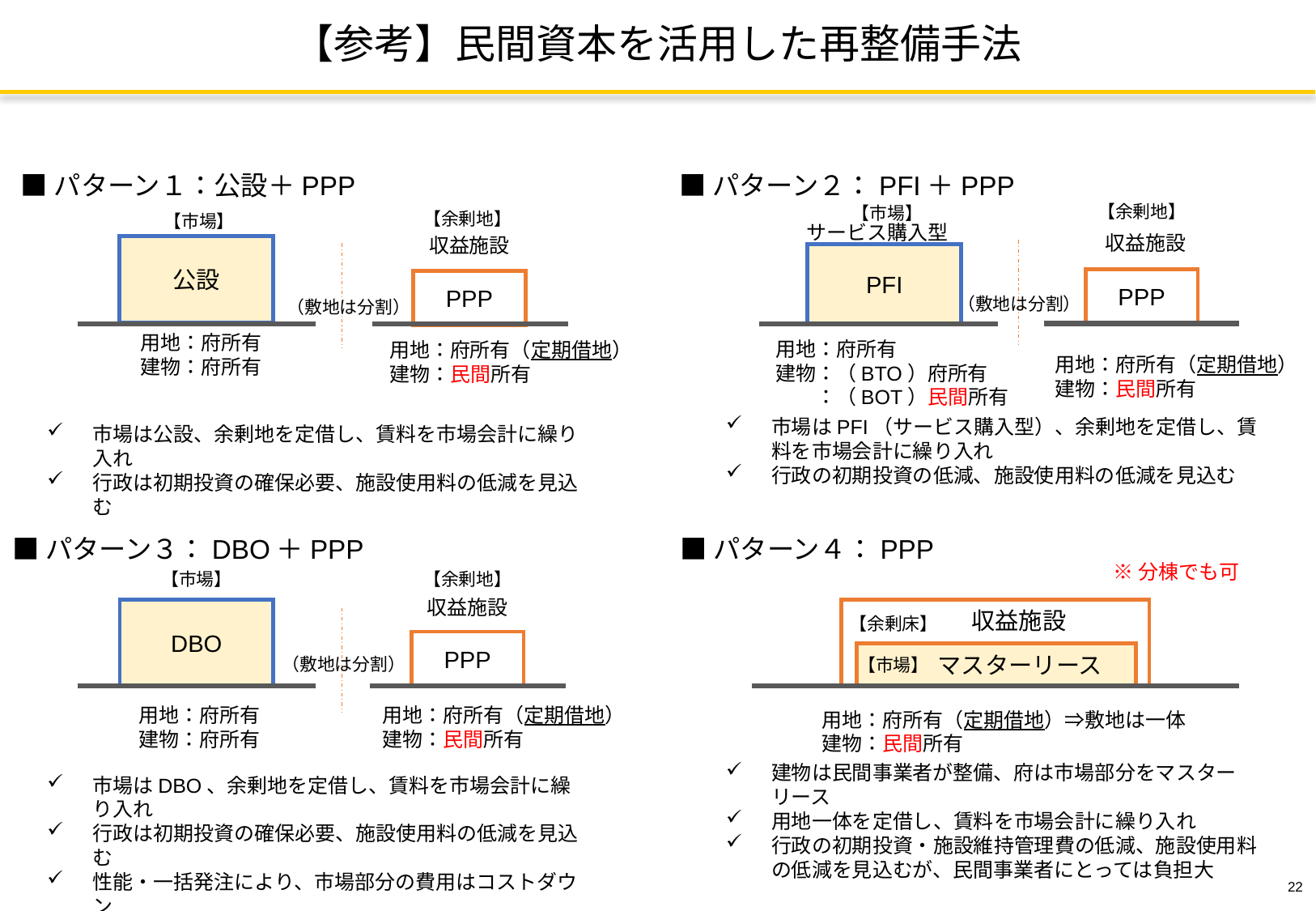

# 【参考】民間資本を活用した再整備手法
■パターン１：公設＋PPP
【余剰地】
【市場】
収益施設
公設
PPP
（敷地は分割）
用地：府所有
建物：府所有
用地：府所有（定期借地）
建物：民間所有
市場は公設、余剰地を定借し、賃料を市場会計に繰り入れ
行政は初期投資の確保必要、施設使用料の低減を見込む
■パターン２：PFI＋PPP
【余剰地】
【市場】
サービス購入型
収益施設
PFI
PPP
（敷地は分割）
用地：府所有
建物：（BTO）府所有
　　：（BOT）民間所有
用地：府所有（定期借地）
建物：民間所有
市場はPFI（サービス購入型）、余剰地を定借し、賃料を市場会計に繰り入れ
行政の初期投資の低減、施設使用料の低減を見込む
■パターン３：DBO＋PPP
■パターン４：PPP
※分棟でも可
【市場】
【余剰地】
収益施設
DBO
　　収益施設
【余剰床】
PPP
　　マスターリース
（敷地は分割）
【市場】
用地：府所有
建物：府所有
用地：府所有（定期借地）
建物：民間所有
用地：府所有（定期借地）⇒敷地は一体
建物：民間所有
建物は民間事業者が整備、府は市場部分をマスターリース
用地一体を定借し、賃料を市場会計に繰り入れ
行政の初期投資・施設維持管理費の低減、施設使用料の低減を見込むが、民間事業者にとっては負担大
市場はDBO、余剰地を定借し、賃料を市場会計に繰り入れ
行政は初期投資の確保必要、施設使用料の低減を見込む
性能・一括発注により、市場部分の費用はコストダウン
22